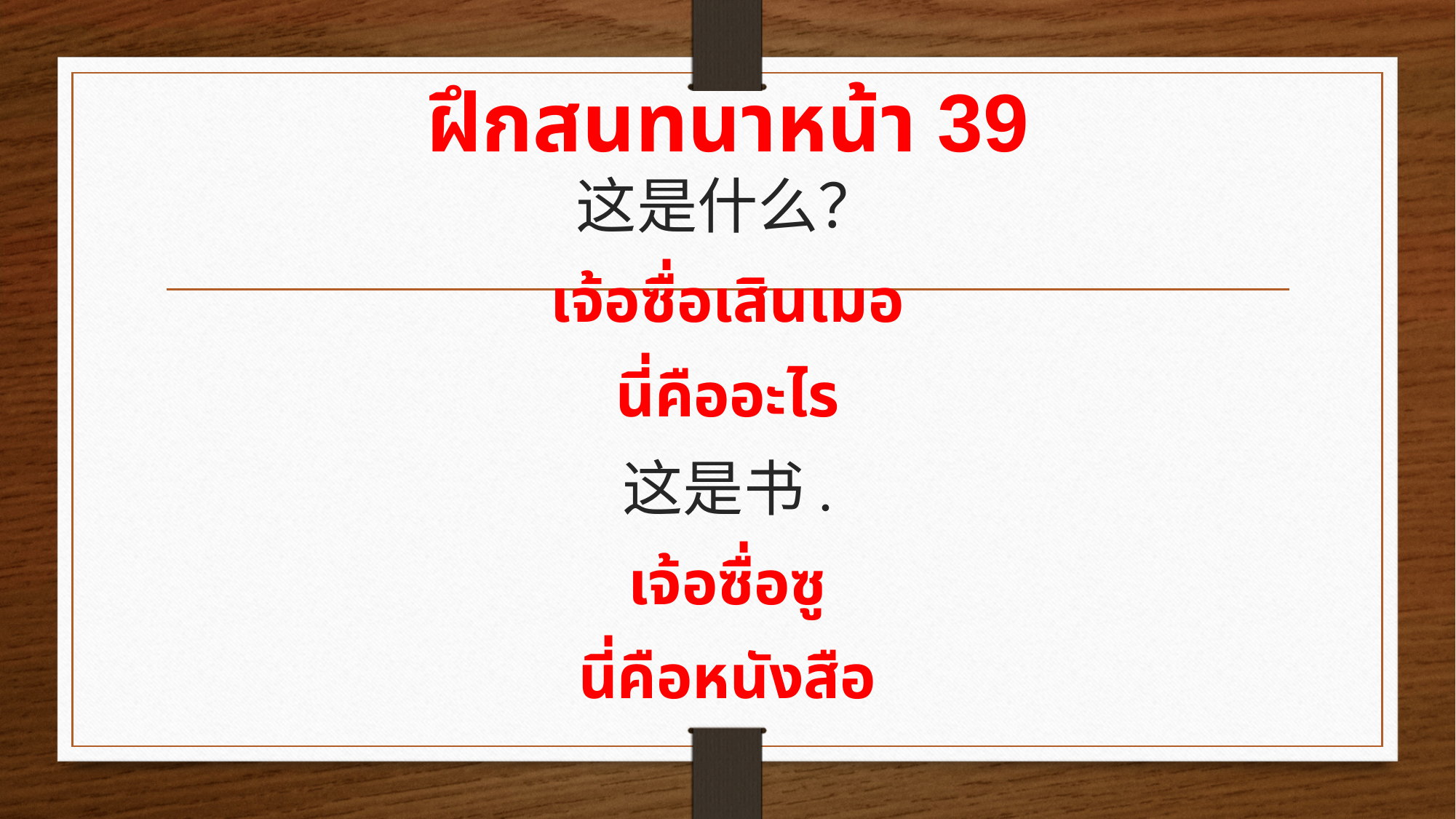

# ฝึกสนทนาหน้า 39
这是什么？
เจ้อซื่อเสินเมอ
นี่คืออะไร
这是书.
เจ้อซื่อซู
นี่คือหนังสือ